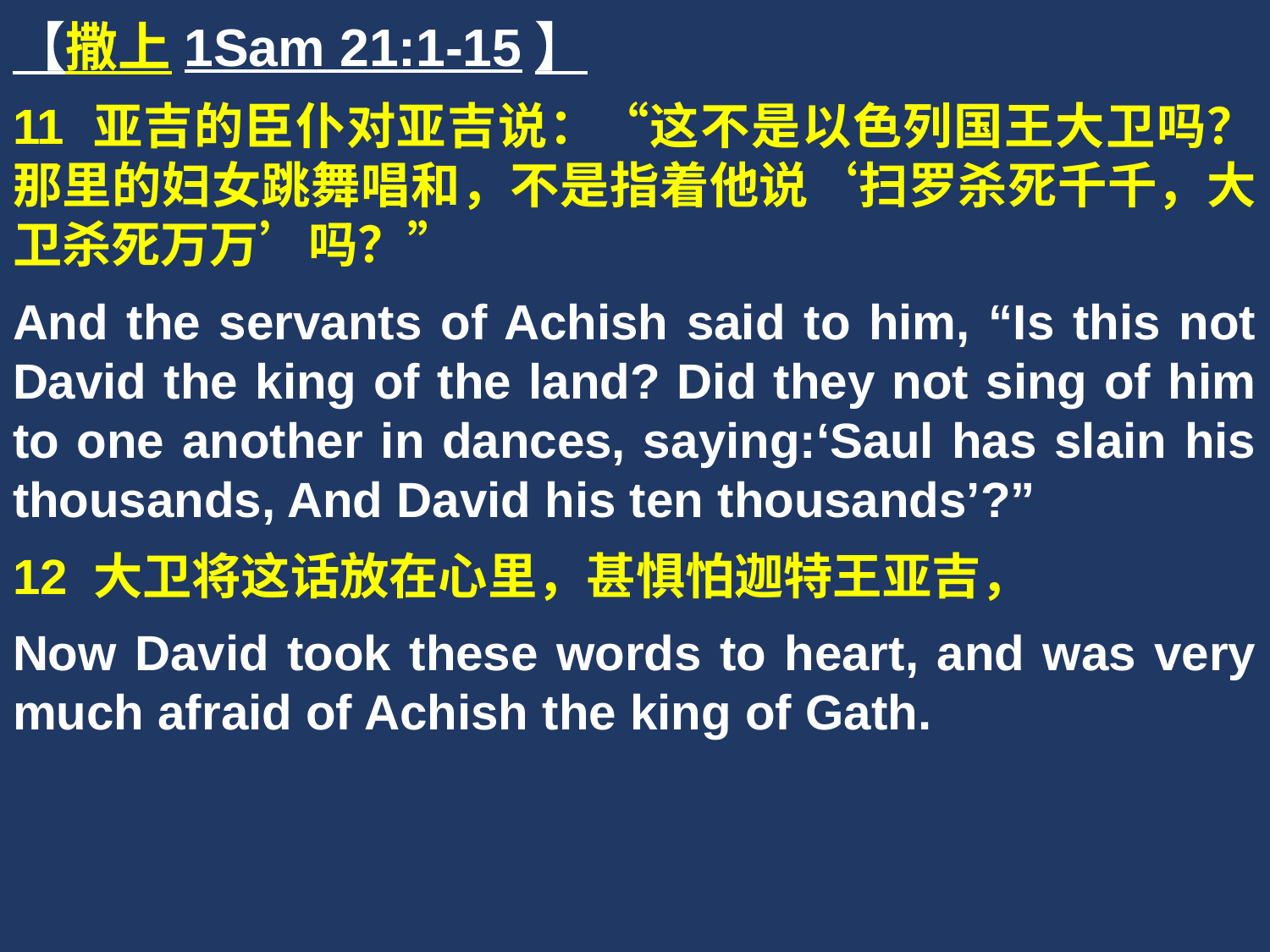

【撒上1Sam 21:1-15】
11 亚吉的臣仆对亚吉说：“这不是以色列国王大卫吗？那里的妇女跳舞唱和，不是指着他说‘扫罗杀死千千，大卫杀死万万’吗？”
And the servants of Achish said to him, “Is this not David the king of the land? Did they not sing of him to one another in dances, saying:‘Saul has slain his thousands, And David his ten thousands’?”
12 大卫将这话放在心里，甚惧怕迦特王亚吉，
Now David took these words to heart, and was very much afraid of Achish the king of Gath.